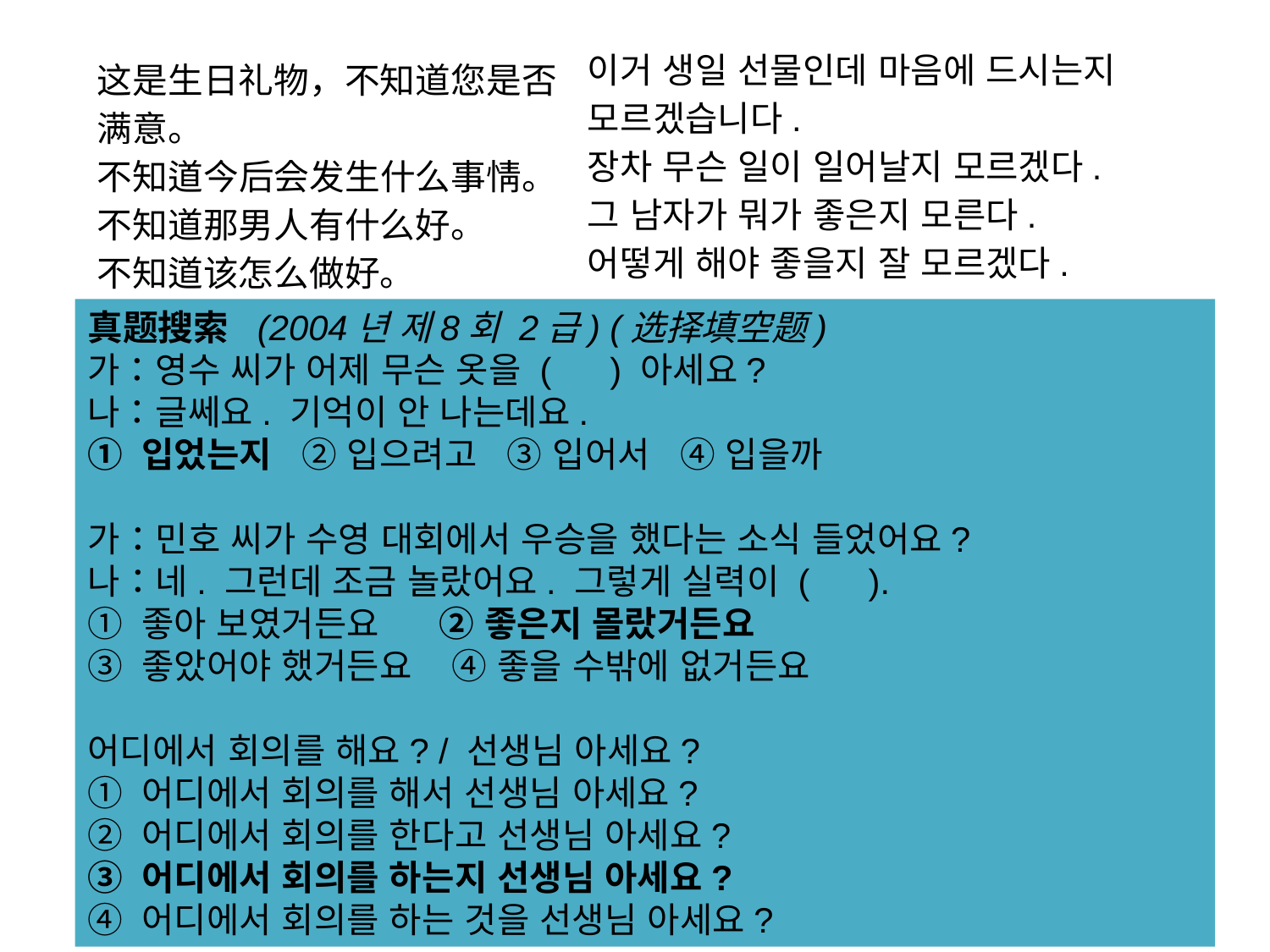

이거 생일 선물인데 마음에 드시는지 모르겠습니다.
장차 무슨 일이 일어날지 모르겠다.
그 남자가 뭐가 좋은지 모른다.
어떻게 해야 좋을지 잘 모르겠다.
这是生日礼物，不知道您是否满意。
不知道今后会发生什么事情。
不知道那男人有什么好。
不知道该怎么做好。
真题搜索  (2004년 제8회 2급) (选择填空题)
가：영수 씨가 어제 무슨 옷을 (      ) 아세요?
나：글쎄요. 기억이 안 나는데요.
① 입었는지   ② 입으려고   ③ 입어서   ④ 입을까

가：민호 씨가 수영 대회에서 우승을 했다는 소식 들었어요?
나：네. 그런데 조금 놀랐어요. 그렇게 실력이 (      ).
① 좋아 보였거든요      ② 좋은지 몰랐거든요
③ 좋았어야 했거든요    ④ 좋을 수밖에 없거든요

어디에서 회의를 해요? / 선생님 아세요?
① 어디에서 회의를 해서 선생님 아세요?
② 어디에서 회의를 한다고 선생님 아세요?
③ 어디에서 회의를 하는지 선생님 아세요?
④ 어디에서 회의를 하는 것을 선생님 아세요?